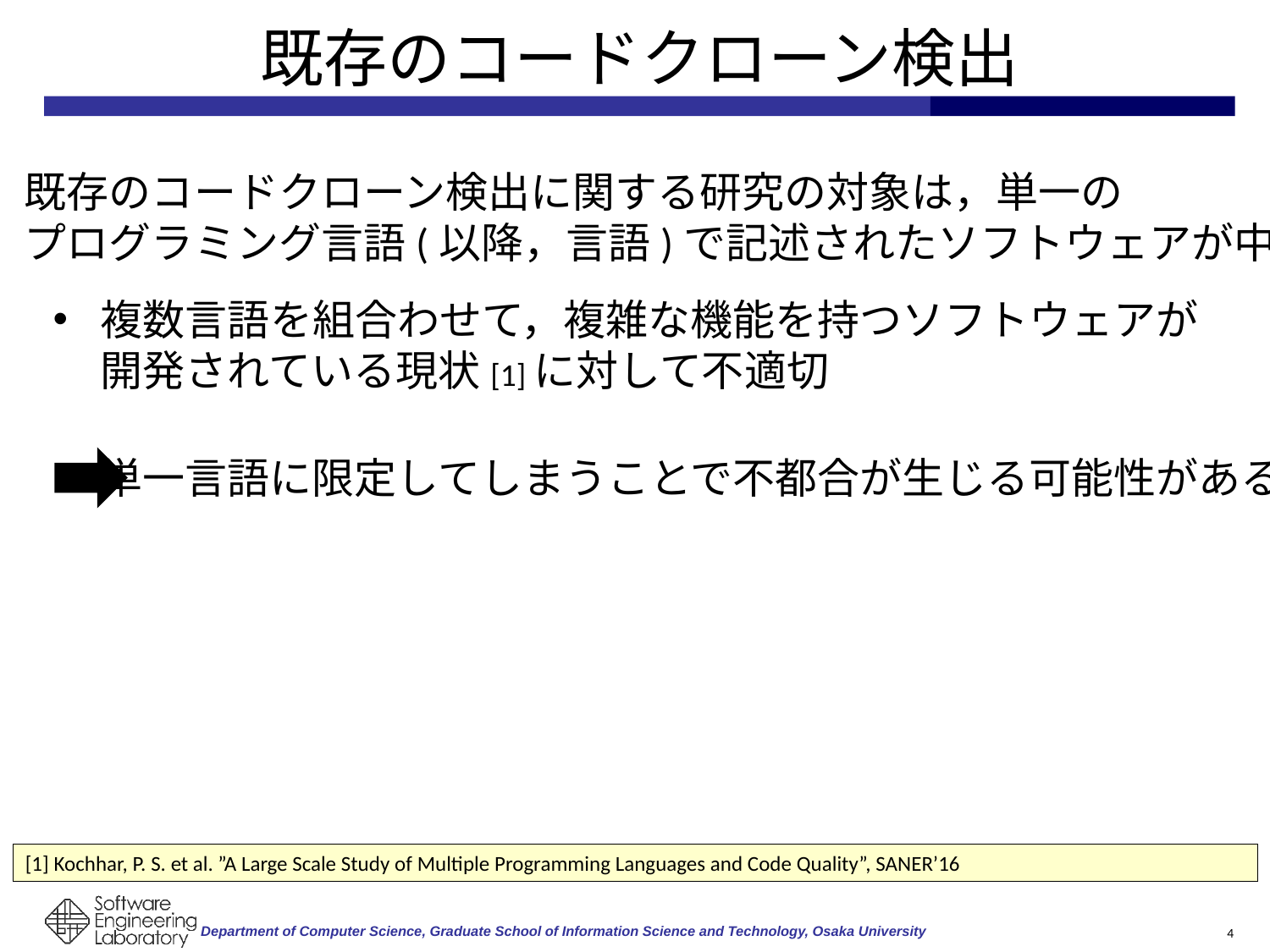

# 既存のコードクローン検出
既存のコードクローン検出に関する研究の対象は，単一の
プログラミング言語(以降，言語)で記述されたソフトウェアが中心
複数言語を組合わせて，複雑な機能を持つソフトウェアが
開発されている現状[1]に対して不適切
単一言語に限定してしまうことで不都合が生じる可能性がある

[1] Kochhar, P. S. et al. ”A Large Scale Study of Multiple Programming Languages and Code Quality”, SANER’16
4